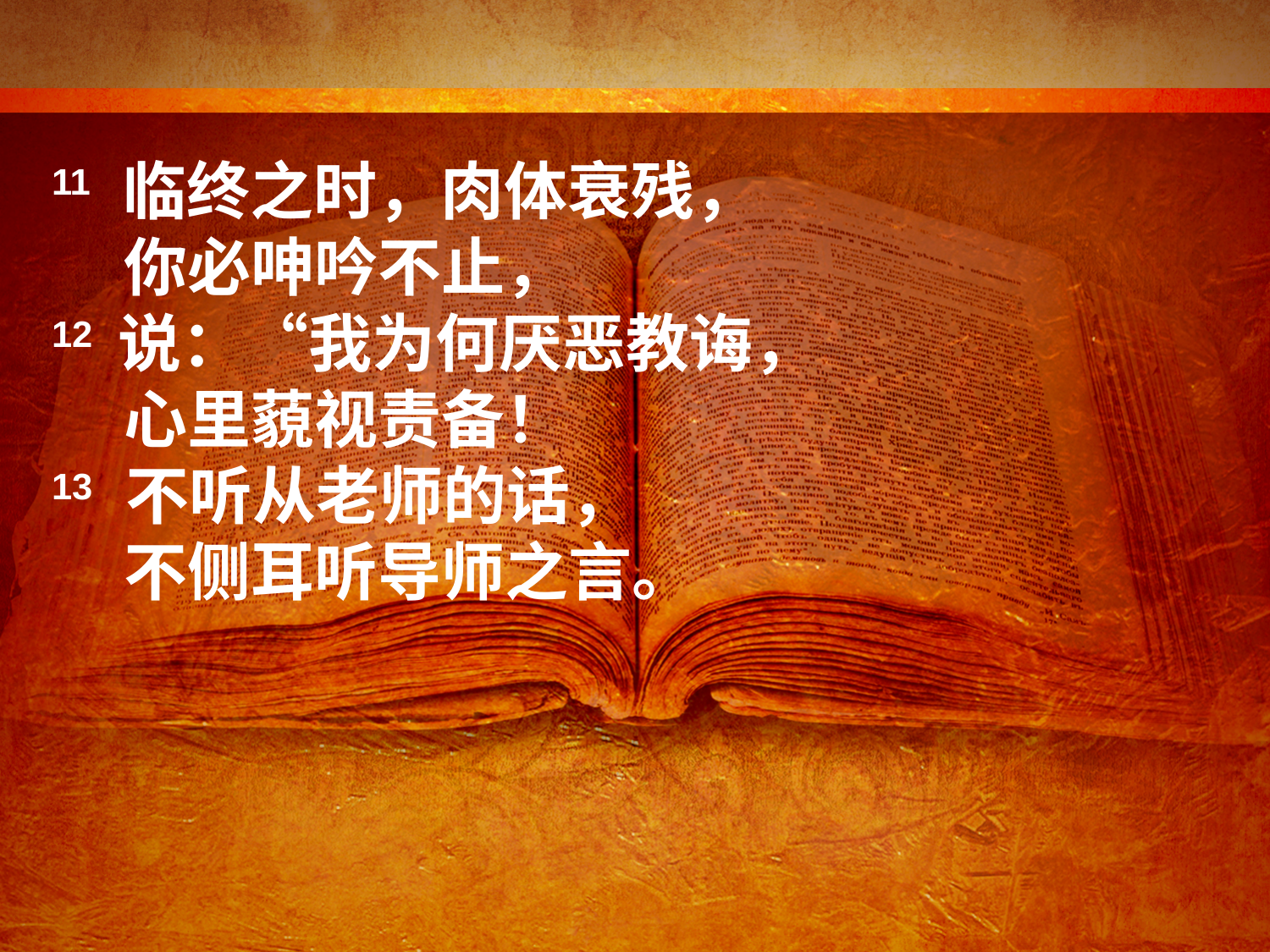

11 临终之时，肉体衰残，
    你必呻吟不止，
12 说：“我为何厌恶教诲，
    心里藐视责备！
13 不听从老师的话，
    不侧耳听导师之言。